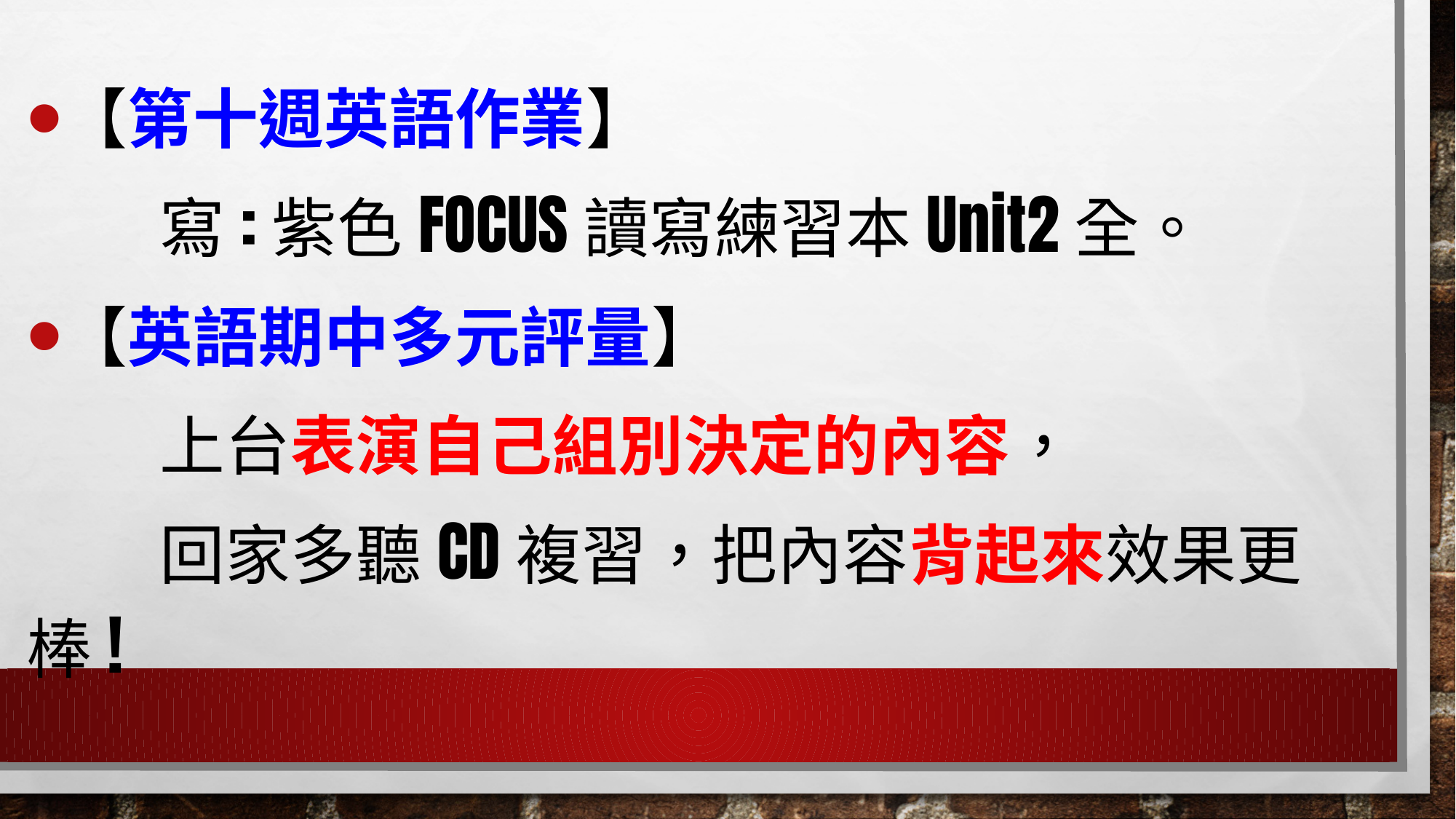

【第十週英語作業】
        寫:紫色Focus讀寫練習本Unit2全。
【英語期中多元評量】
        上台表演自己組別決定的內容，
        回家多聽CD複習，把內容背起來效果更棒!